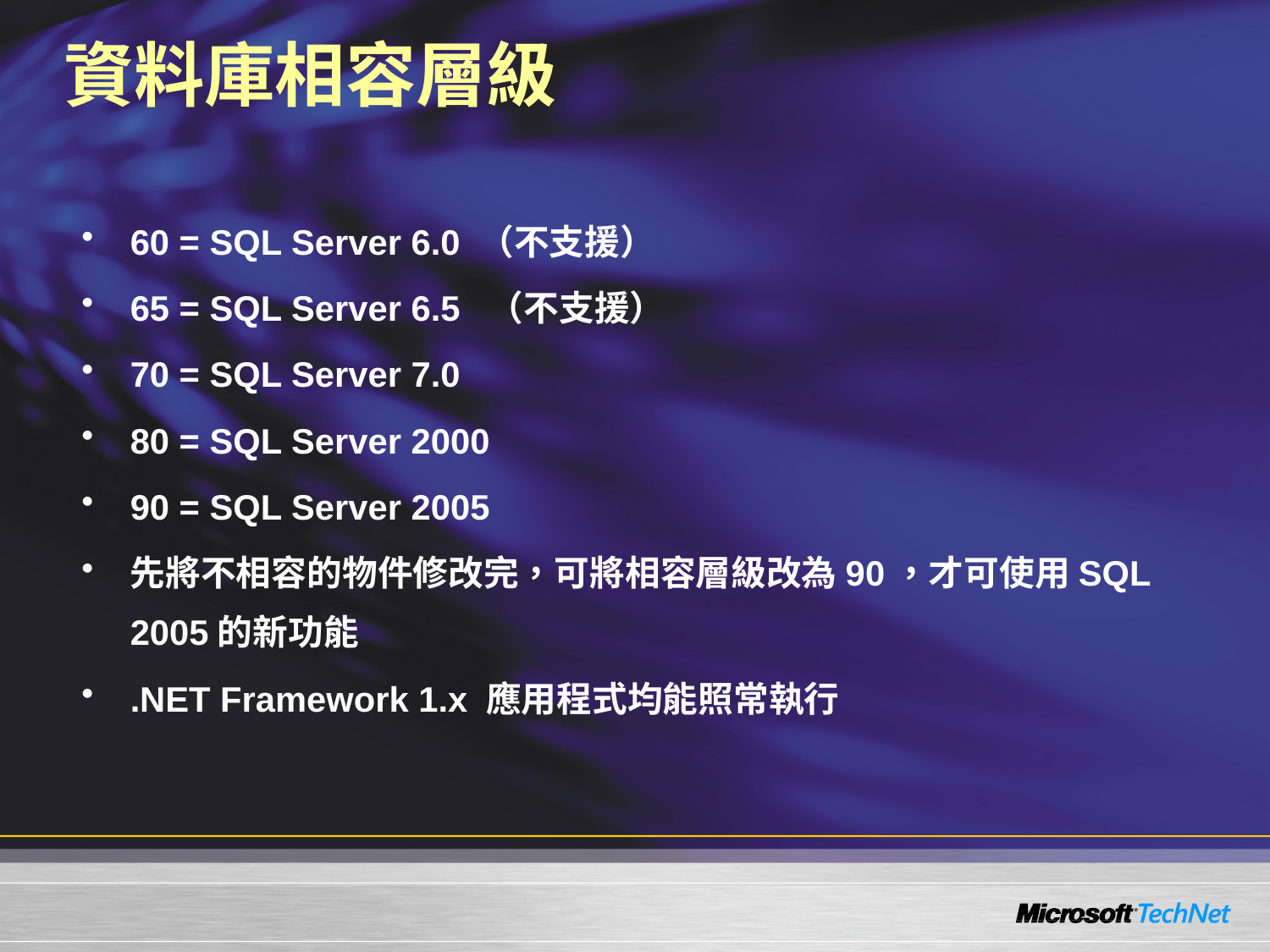

# 資料庫相容層級
60 = SQL Server 6.0 （不支援）
65 = SQL Server 6.5  （不支援）
70 = SQL Server 7.0
80 = SQL Server 2000
90 = SQL Server 2005
先將不相容的物件修改完，可將相容層級改為90，才可使用SQL 2005的新功能
.NET Framework 1.x 應用程式均能照常執行